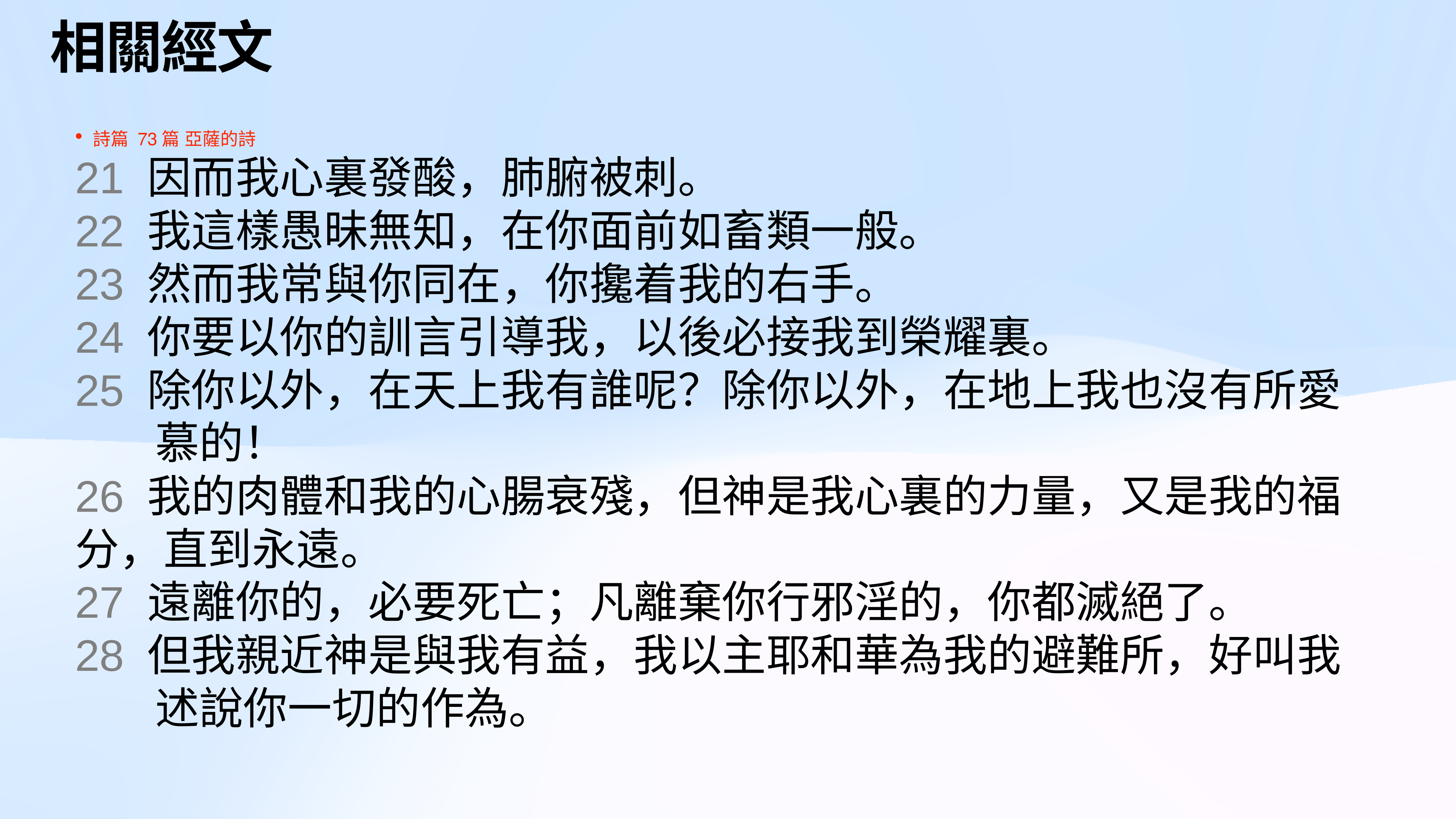

# 相關經文
詩篇 73篇 亞薩的詩
21 因而我心裏發酸，肺腑被刺。
22 我這樣愚昧無知，在你面前如畜類一般。
23 然而我常與你同在，你攙着我的右手。
24 你要以你的訓言引導我，以後必接我到榮耀裏。
25 除你以外，在天上我有誰呢？除你以外，在地上我也沒有所愛
       慕的！
26 我的肉體和我的心腸衰殘，但神是我心裏的力量，又是我的福分，直到永遠。
27 遠離你的，必要死亡；凡離棄你行邪淫的，你都滅絕了。
28 但我親近神是與我有益，我以主耶和華為我的避難所，好叫我
       述說你一切的作為。